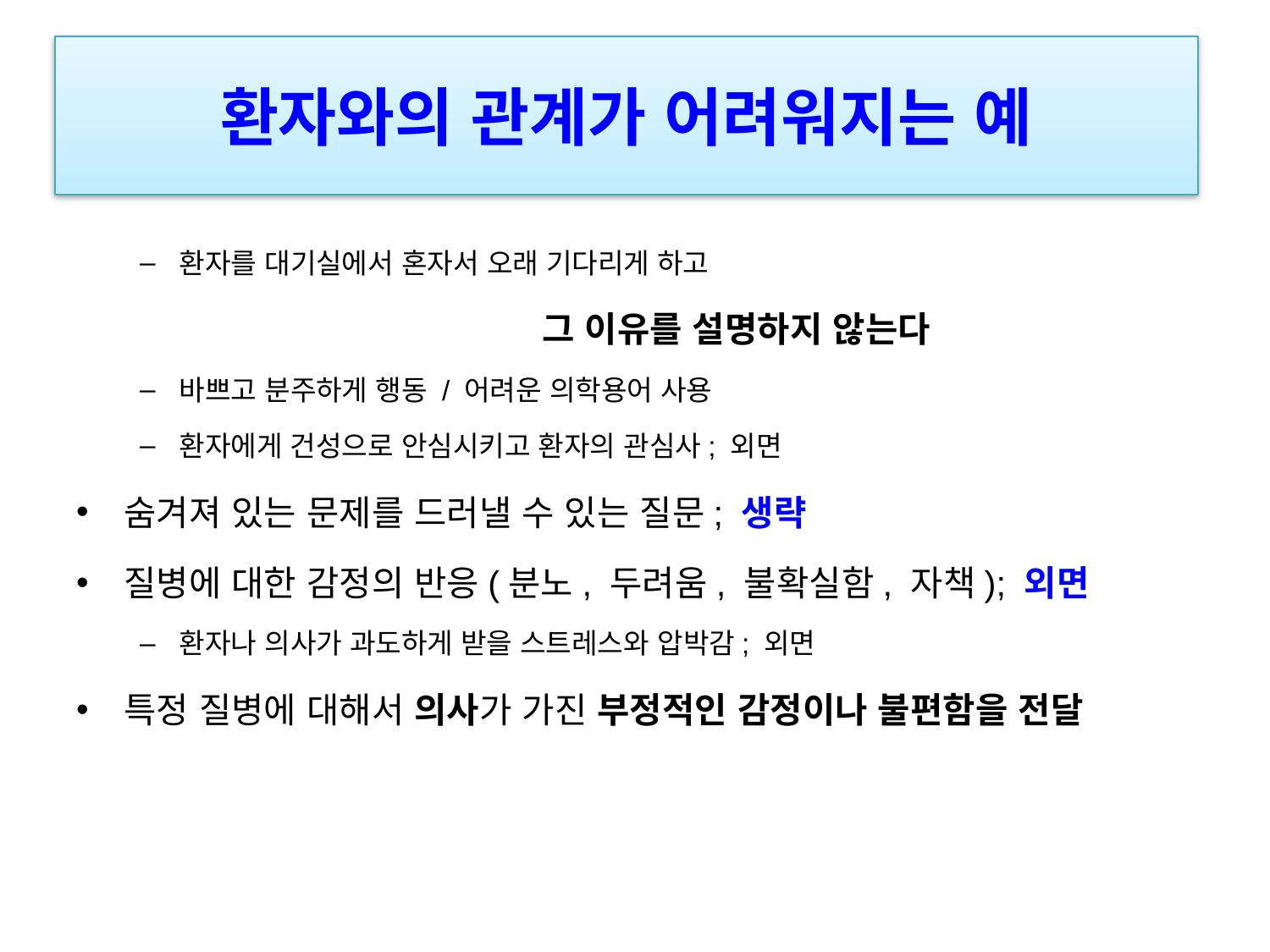

# 환자와의 관계가 어려워지는 예
환자를 대기실에서 혼자서 오래 기다리게 하고
                                              그 이유를 설명하지 않는다
바쁘고 분주하게 행동 / 어려운 의학용어 사용
환자에게 건성으로 안심시키고 환자의 관심사; 외면
숨겨져 있는 문제를 드러낼 수 있는 질문; 생략
질병에 대한 감정의 반응(분노, 두려움, 불확실함, 자책); 외면
환자나 의사가 과도하게 받을 스트레스와 압박감; 외면
특정 질병에 대해서 의사가 가진 부정적인 감정이나 불편함을 전달